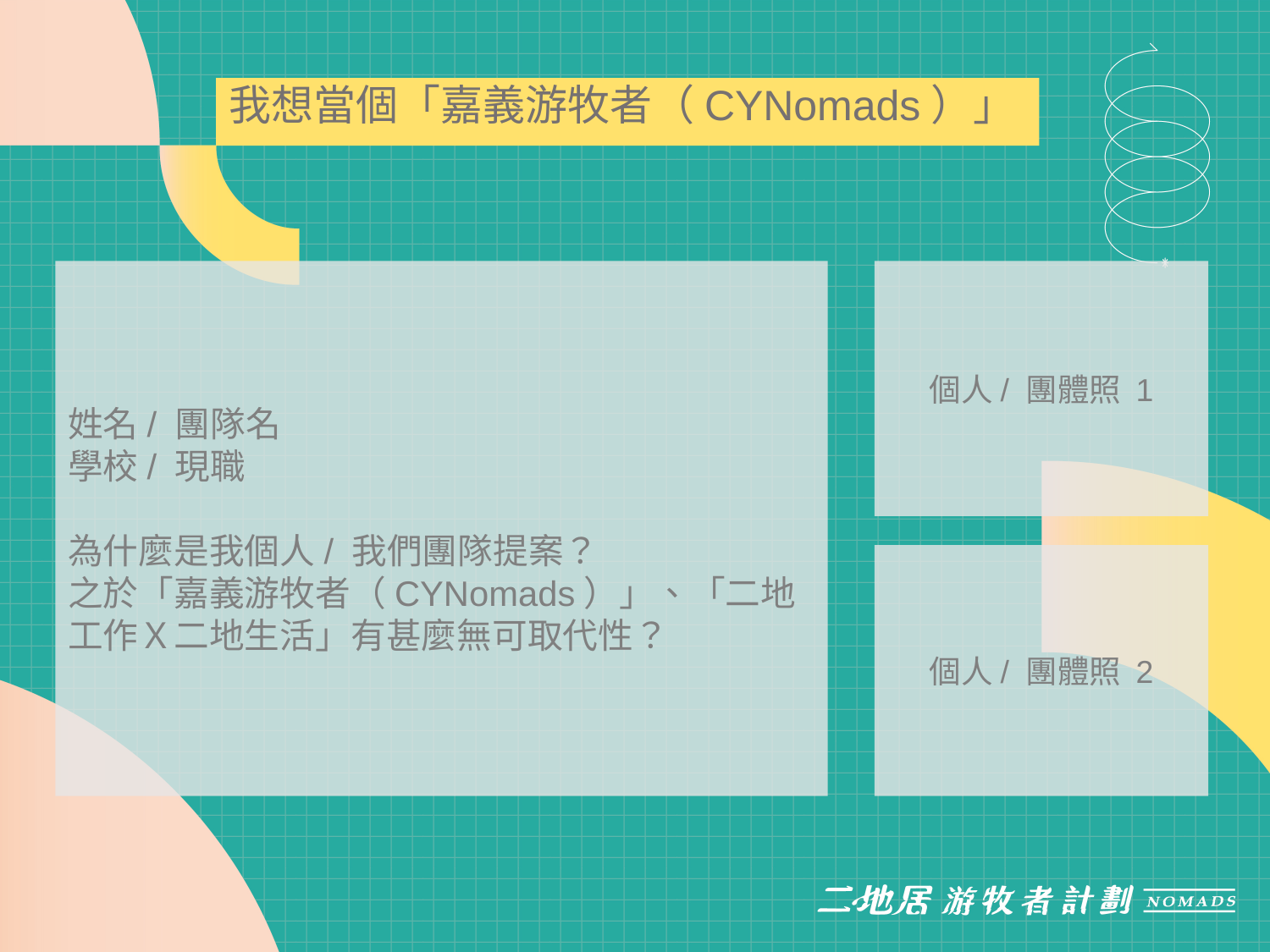

我想當個「嘉義游牧者（CYNomads）」
姓名/ 團隊名
學校/ 現職

為什麼是我個人/ 我們團隊提案？
之於「嘉義游牧者（CYNomads）」、「二地工作Ｘ二地生活」有甚麼無可取代性？
個人/ 團體照 1
個人/ 團體照 2